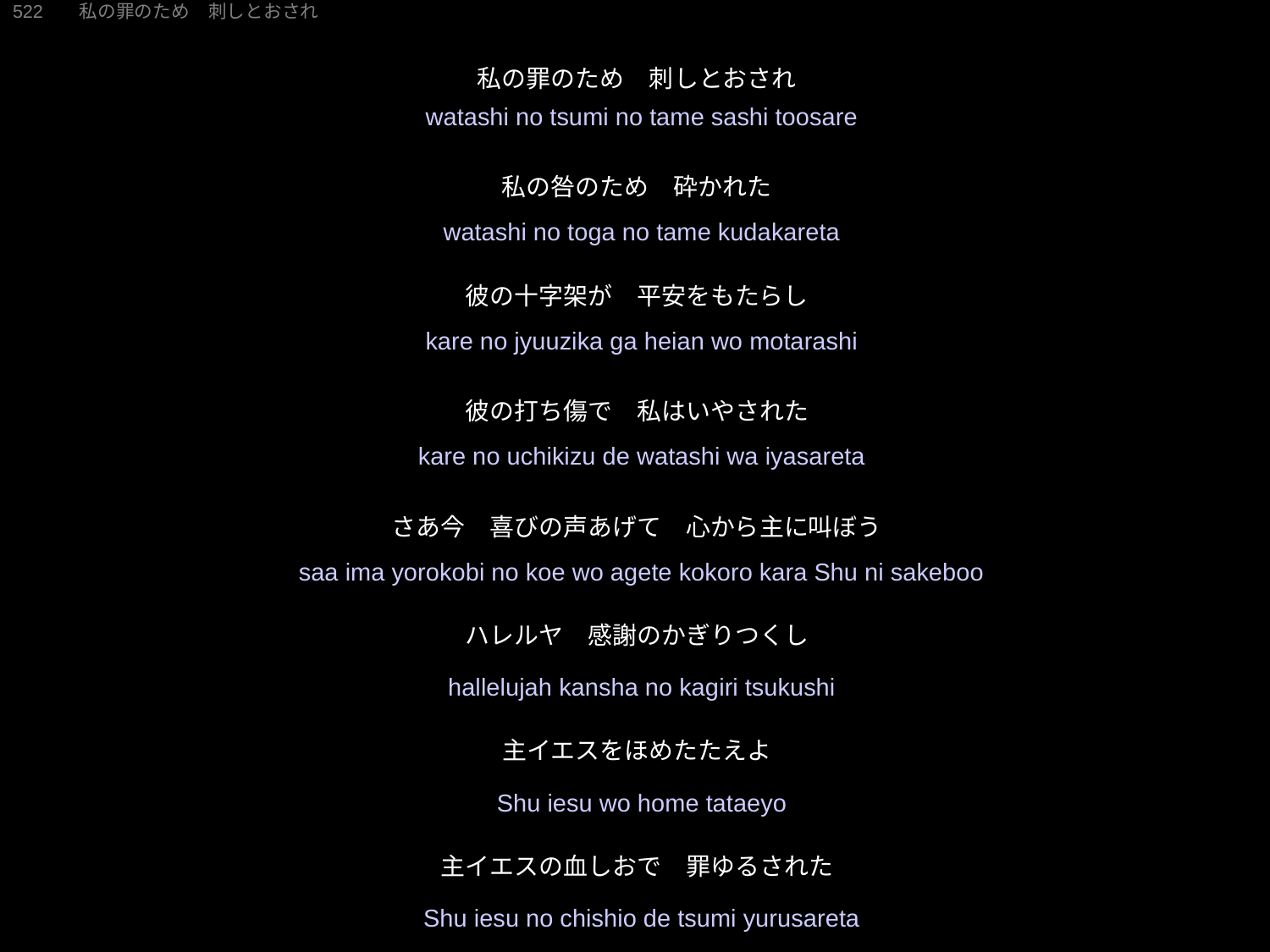

522  　私の罪のため　刺しとおされ

191020_pp-beto.ppt
わたしのつみのためさしとおされ
★P
私の罪のため　刺しとおされ
私の咎のため　砕かれた
彼の十字架が　平安をもたらし

彼の打ち傷で　私はいやされた

さあ今　喜びの声あげて　心から主に叫ぼう
ハレルヤ　感謝のかぎりつくし

主イエスをほめたたえよ

主イエスの血しおで　罪ゆるされた

我らの国籍　天にある
★３
watashi no tsumi no tame sashi toosare

watashi no toga no tame kudakareta
kare no jyuuzika ga heian wo motarashi

kare no uchikizu de watashi wa iyasareta

saa ima yorokobi no koe wo agete kokoro kara Shu ni sakeboo

hallelujah kansha no kagiri tsukushi

Shu iesu wo home tataeyo

Shu iesu no chishio de tsumi yurusareta

warera no kokuseki ten ni aru